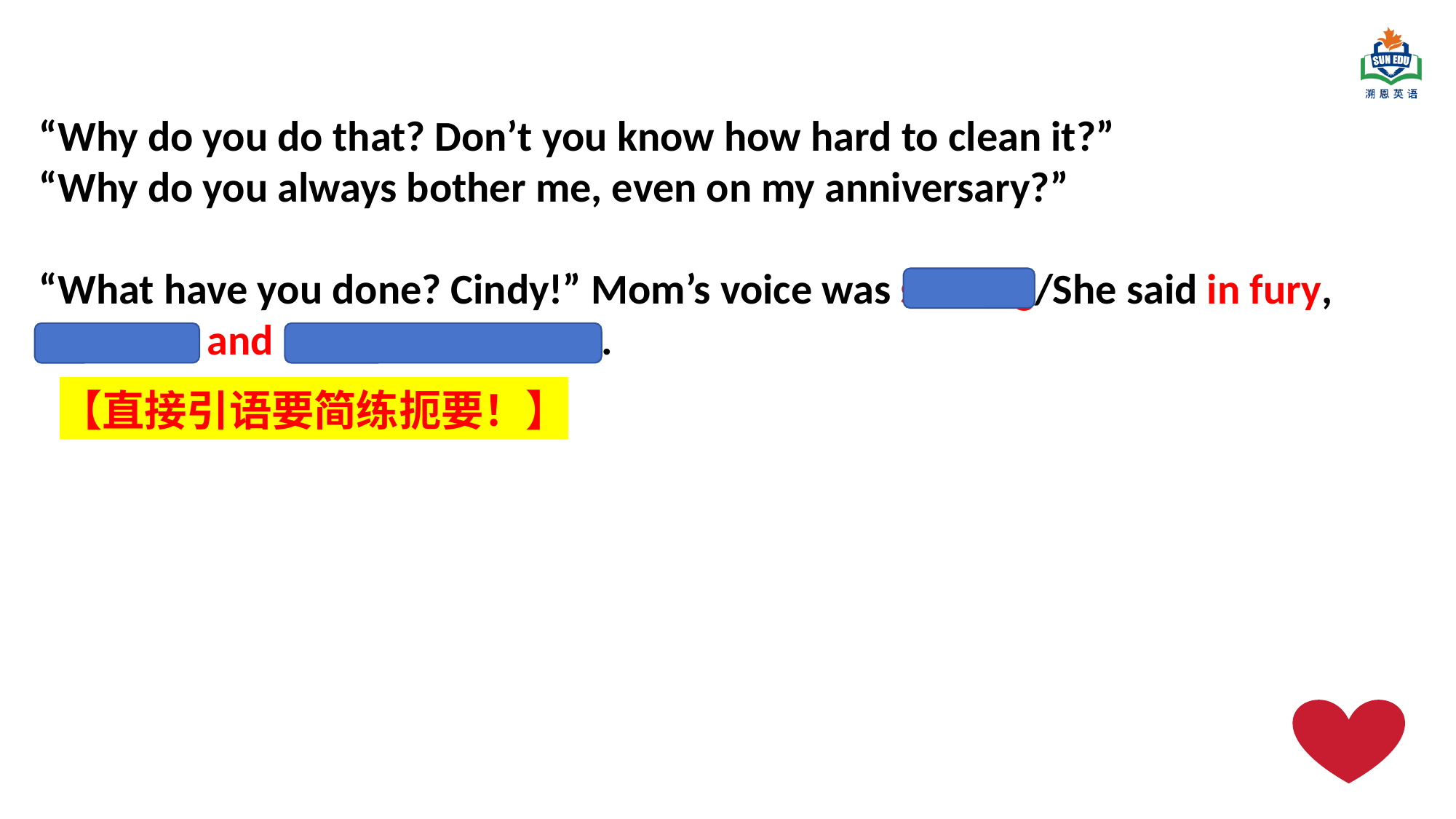

“Why do you do that? Don’t you know how hard to clean it?”
“Why do you always bother me, even on my anniversary?”

“What have you done? Cindy!” Mom’s voice was shaking/She said in fury,  frowning and pulling a long face.

【直接引语要简练扼要！】